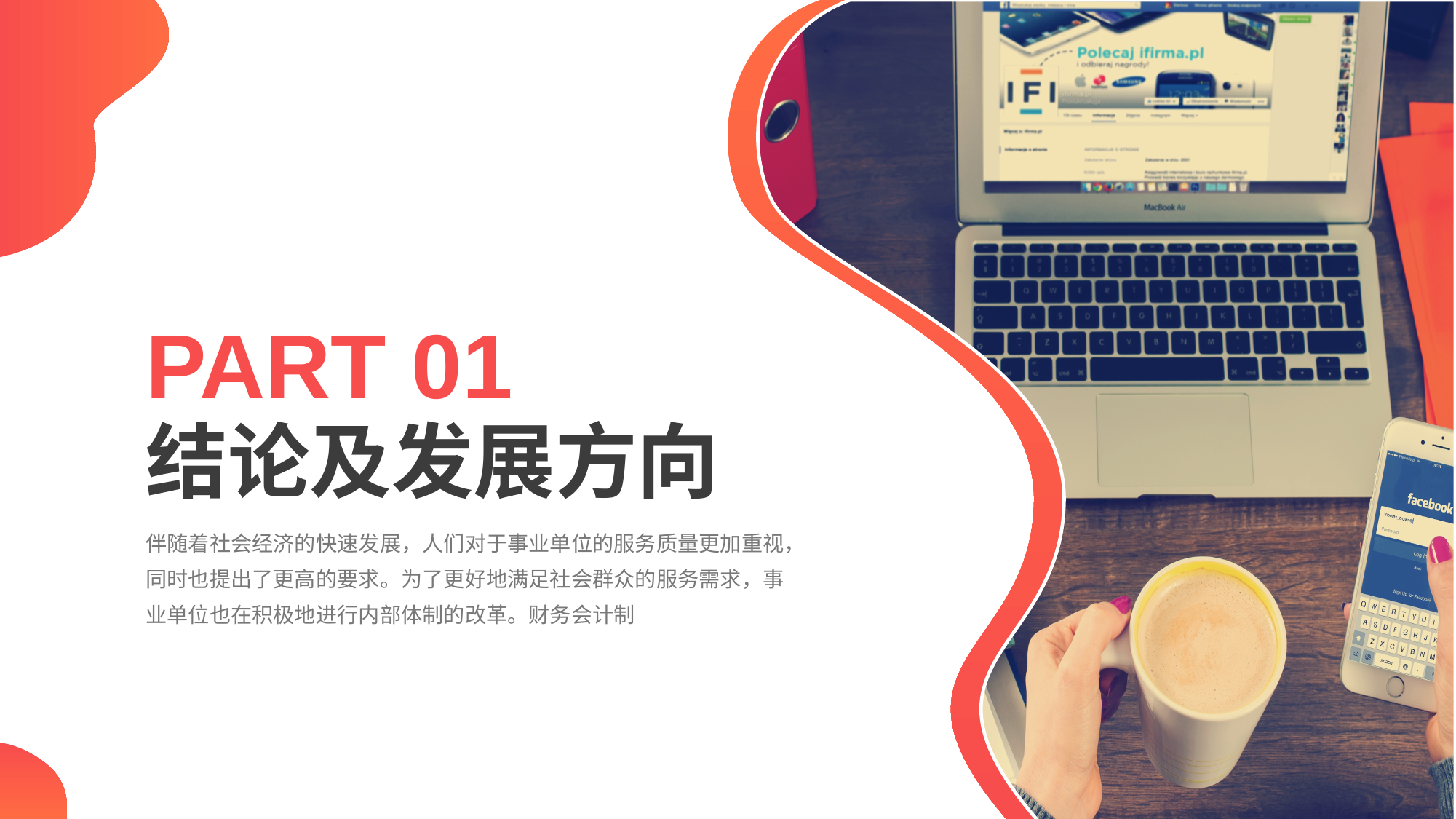

PART 01
结论及发展方向
伴随着社会经济的快速发展，人们对于事业单位的服务质量更加重视，同时也提出了更高的要求。为了更好地满足社会群众的服务需求，事业单位也在积极地进行内部体制的改革。财务会计制